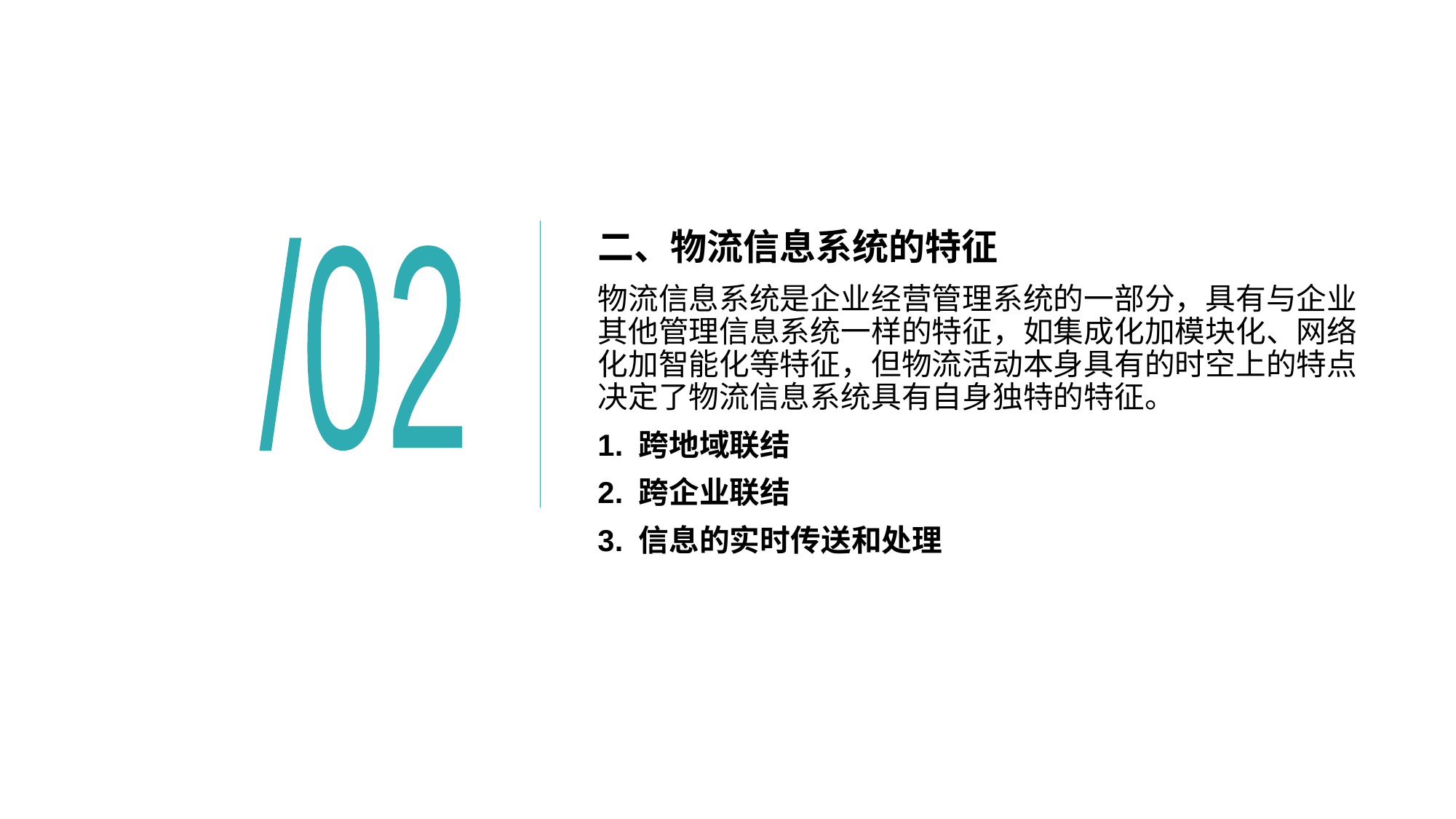

# 二、物流信息系统的特征
/02
物流信息系统是企业经营管理系统的一部分，具有与企业其他管理信息系统一样的特征，如集成化加模块化、网络化加智能化等特征，但物流活动本身具有的时空上的特点决定了物流信息系统具有自身独特的特征。
1. 跨地域联结
2. 跨企业联结
3. 信息的实时传送和处理